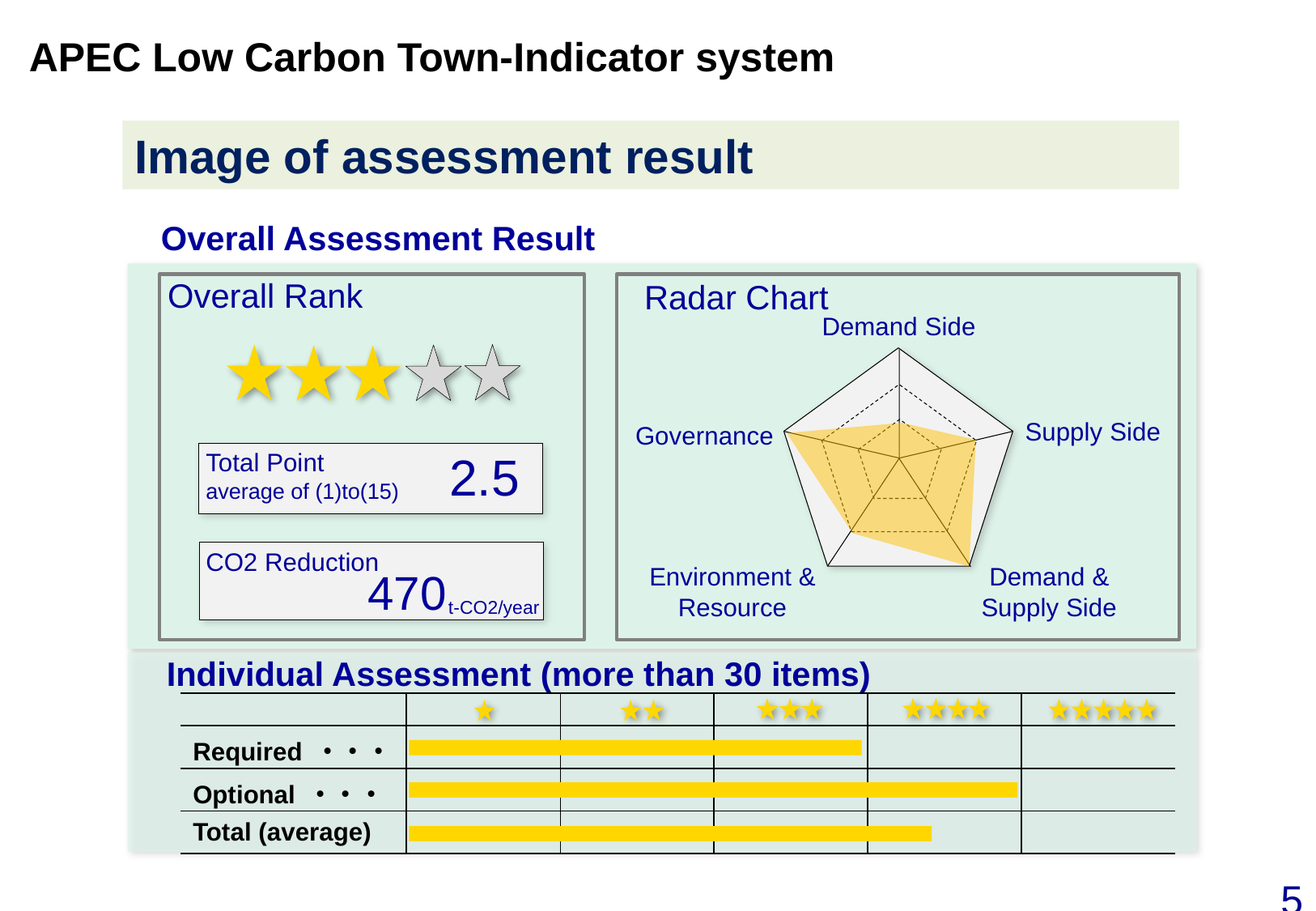

APEC Low Carbon Town-Indicator system
Image of assessment result
Overall Assessment Result

Overall Rank

Radar Chart
Demand Side

Supply Side
Governance

2.5
Total Point
average of (1)to(15)

CO2 Reduction
Environment & Resource
Demand & Supply Side
470
t-CO2/year

Individual Assessment (more than 30 items)
|  |  |  |  |  |  |
| --- | --- | --- | --- | --- | --- |
| Required ・・・ |  |  |  |  |  |
| Optional ・・・ |  |  |  |  |  |
| Total (average) |  |  |  |  |  |

5